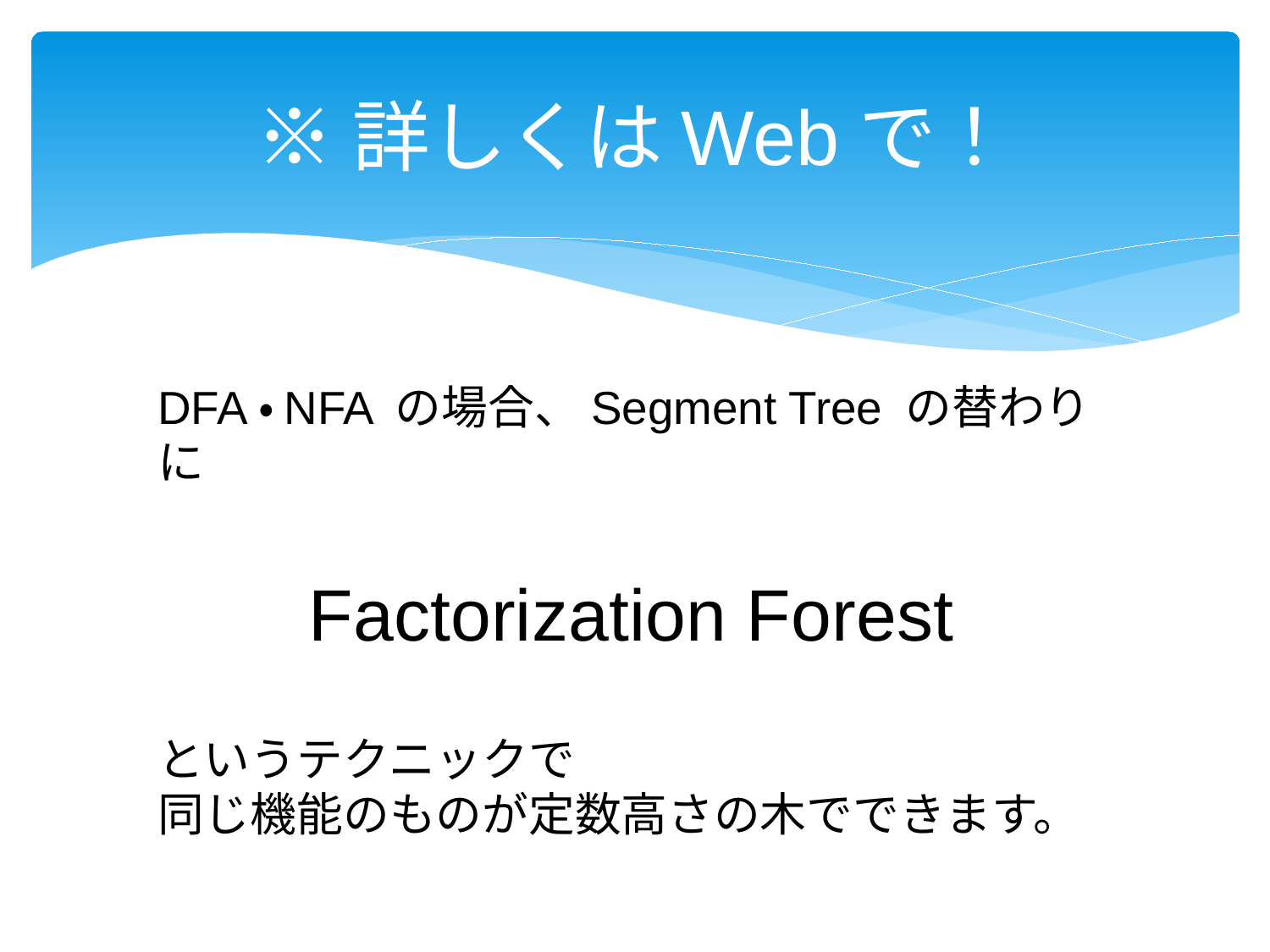

# ※詳しくはWebで！
DFA・NFA の場合、Segment Tree の替わりに

Factorization Forest

というテクニックで
同じ機能のものが定数高さの木でできます。